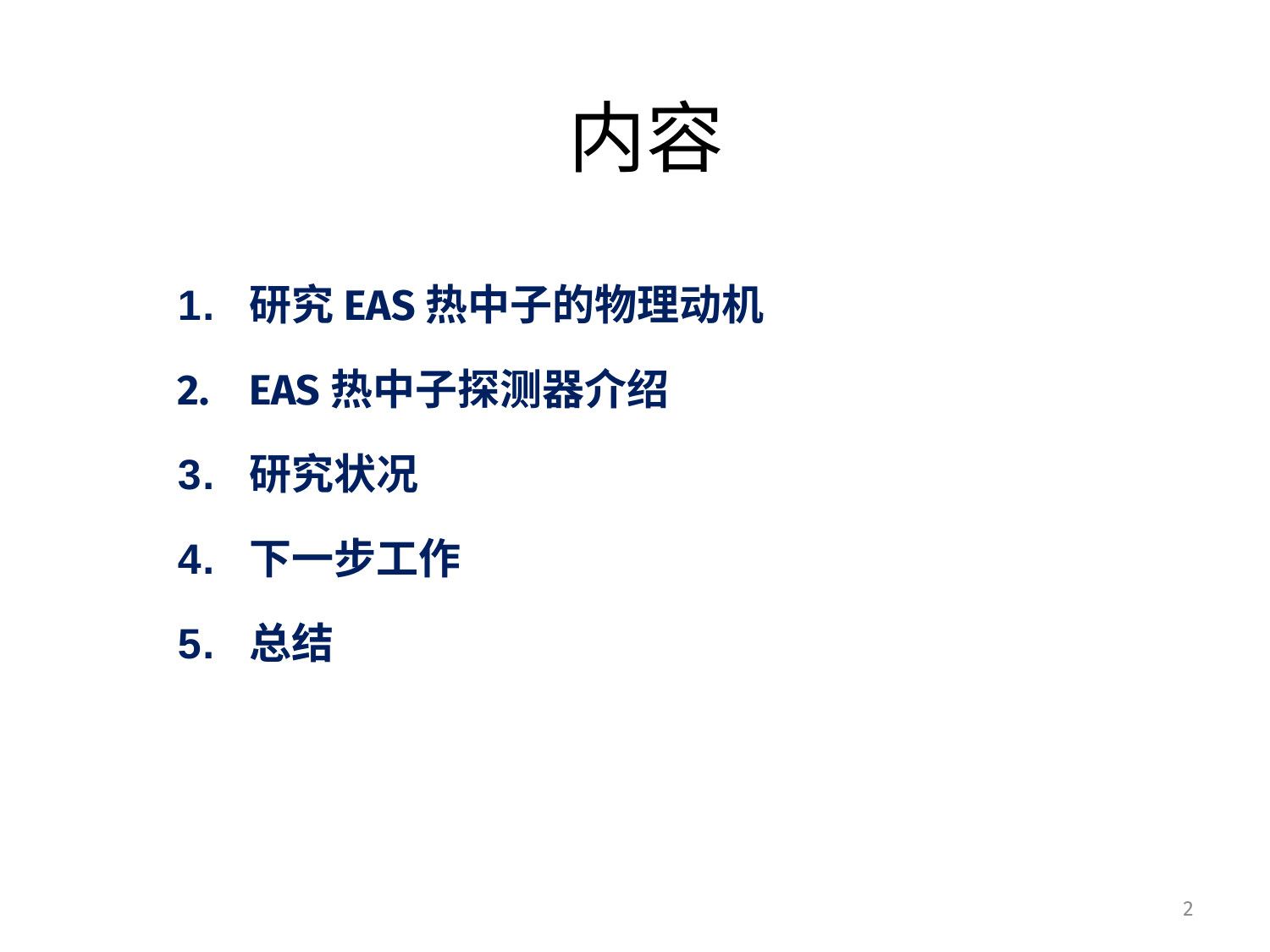

# 内容
研究EAS热中子的物理动机
EAS热中子探测器介绍
研究状况
下一步工作
总结
2